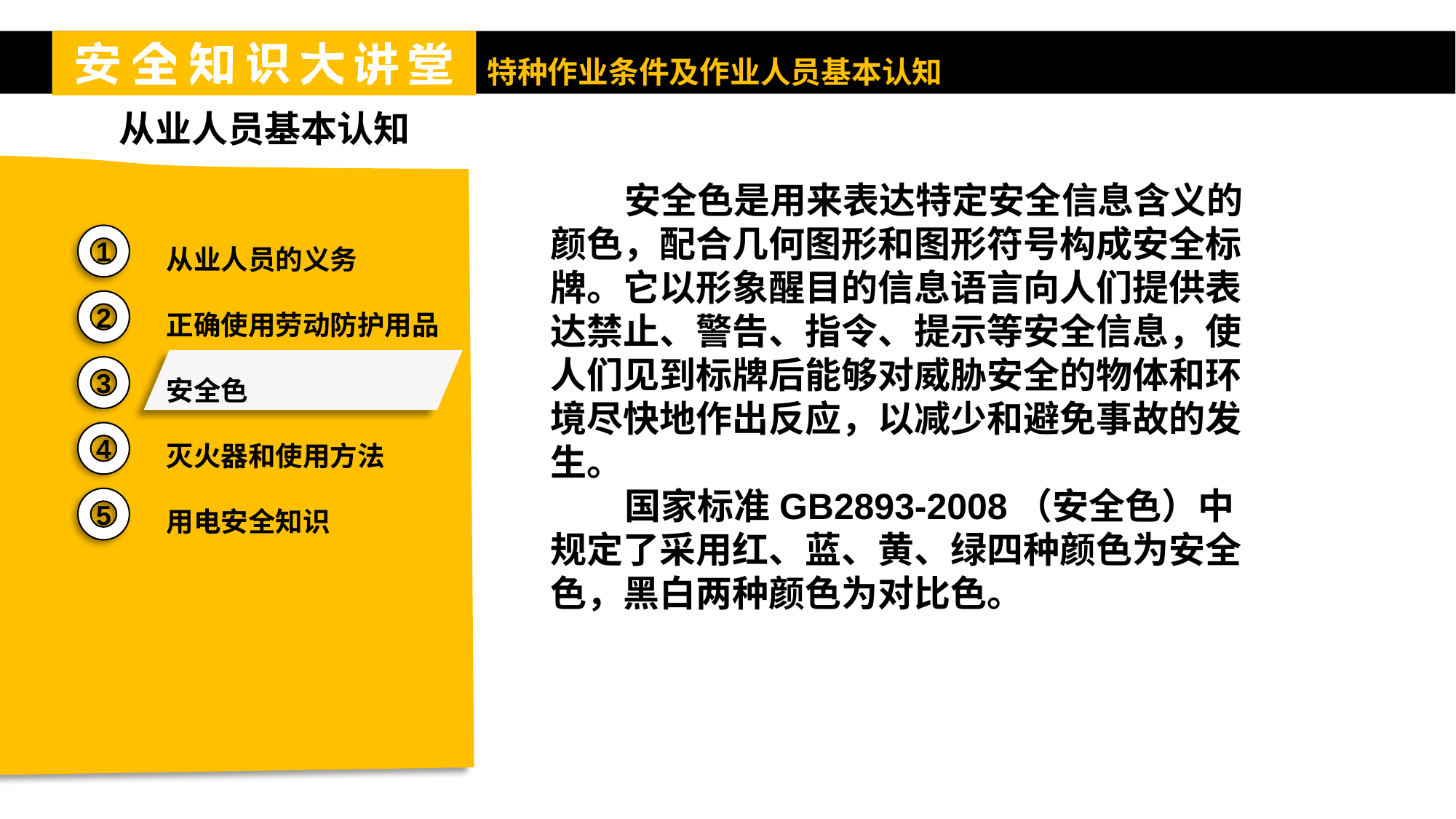

从业人员基本认知
        安全色是用来表达特定安全信息含义的颜色，配合几何图形和图形符号构成安全标牌。它以形象醒目的信息语言向人们提供表达禁止、警告、指令、提示等安全信息，使人们见到标牌后能够对威胁安全的物体和环境尽快地作出反应，以减少和避免事故的发生。
        国家标准GB2893-2008（安全色）中规定了采用红、蓝、黄、绿四种颜色为安全色，黑白两种颜色为对比色。
从业人员的义务
正确使用劳动防护用品
安全色
灭火器和使用方法
用电安全知识
1
2

3
4
5